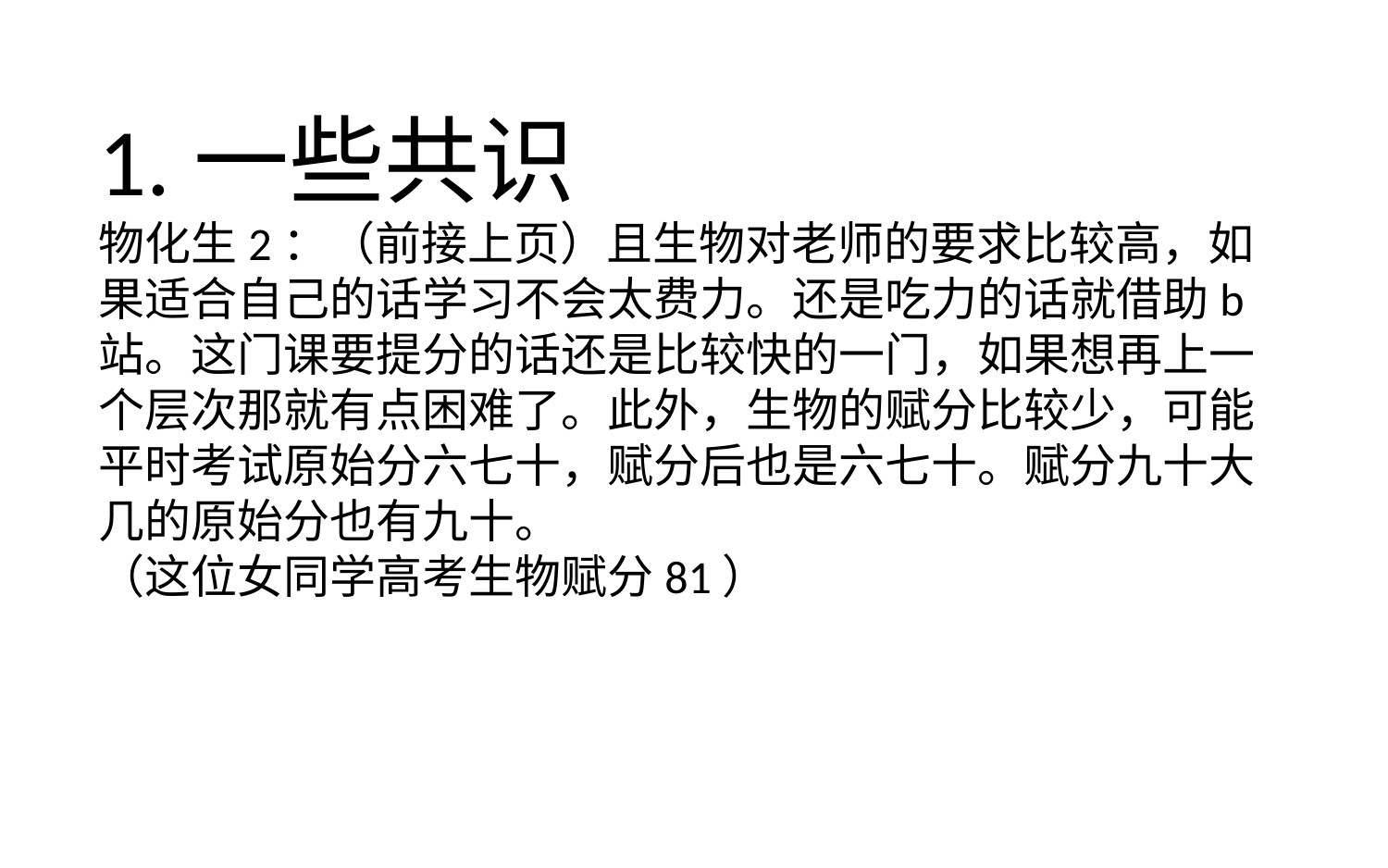

1.一些共识
物化生2：（前接上页）且生物对老师的要求比较高，如果适合自己的话学习不会太费力。还是吃力的话就借助b站。这门课要提分的话还是比较快的一门，如果想再上一个层次那就有点困难了。此外，生物的赋分比较少，可能平时考试原始分六七十，赋分后也是六七十。赋分九十大几的原始分也有九十。
（这位女同学高考生物赋分81）